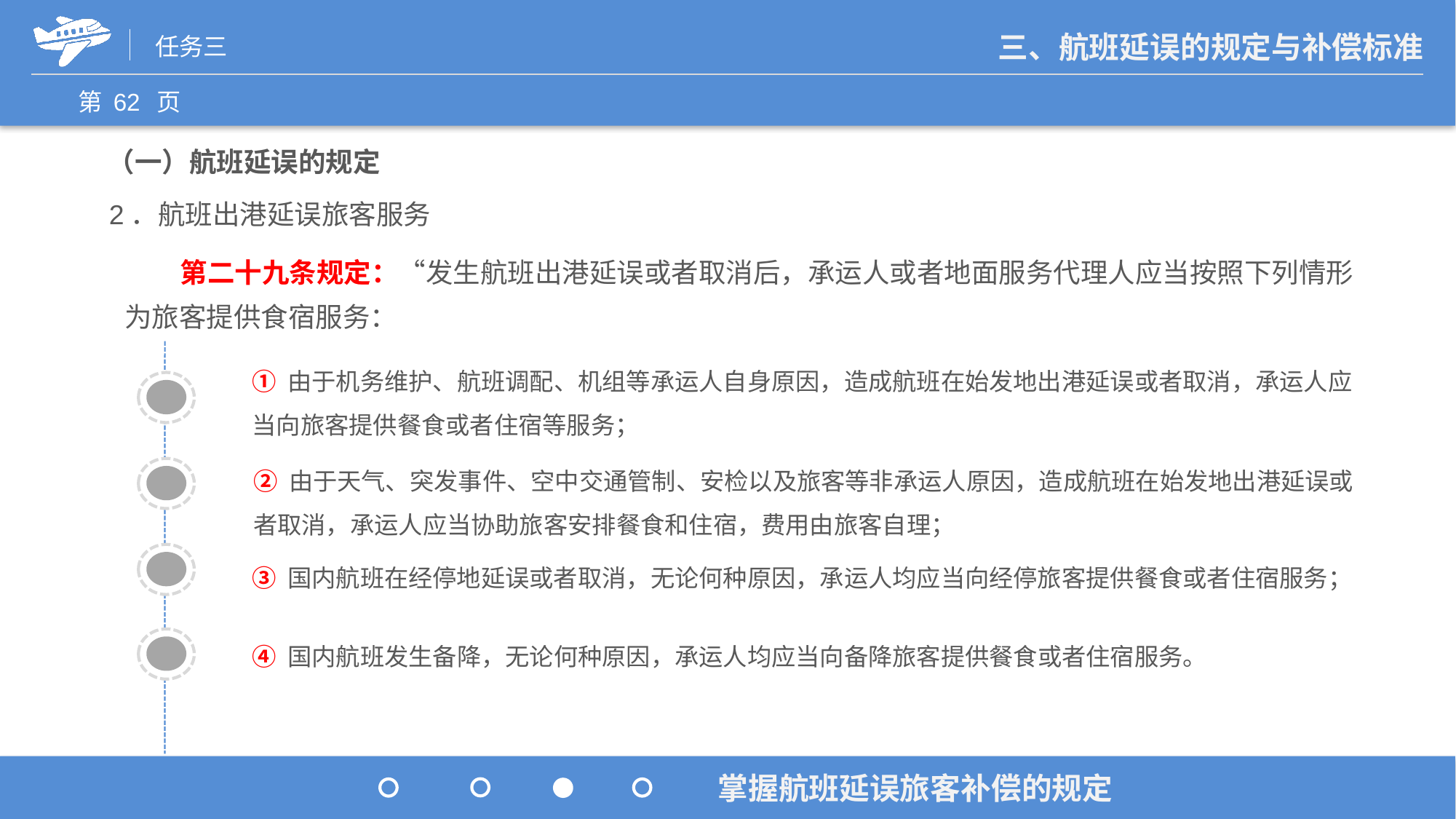

（一）航班延误的规定
2．航班出港延误旅客服务
        第二十九条规定：“发生航班出港延误或者取消后，承运人或者地面服务代理人应当按照下列情形为旅客提供食宿服务：
① 由于机务维护、航班调配、机组等承运人自身原因，造成航班在始发地出港延误或者取消，承运人应当向旅客提供餐食或者住宿等服务；

② 由于天气、突发事件、空中交通管制、安检以及旅客等非承运人原因，造成航班在始发地出港延误或者取消，承运人应当协助旅客安排餐食和住宿，费用由旅客自理；

③ 国内航班在经停地延误或者取消，无论何种原因，承运人均应当向经停旅客提供餐食或者住宿服务；

④ 国内航班发生备降，无论何种原因，承运人均应当向备降旅客提供餐食或者住宿服务。